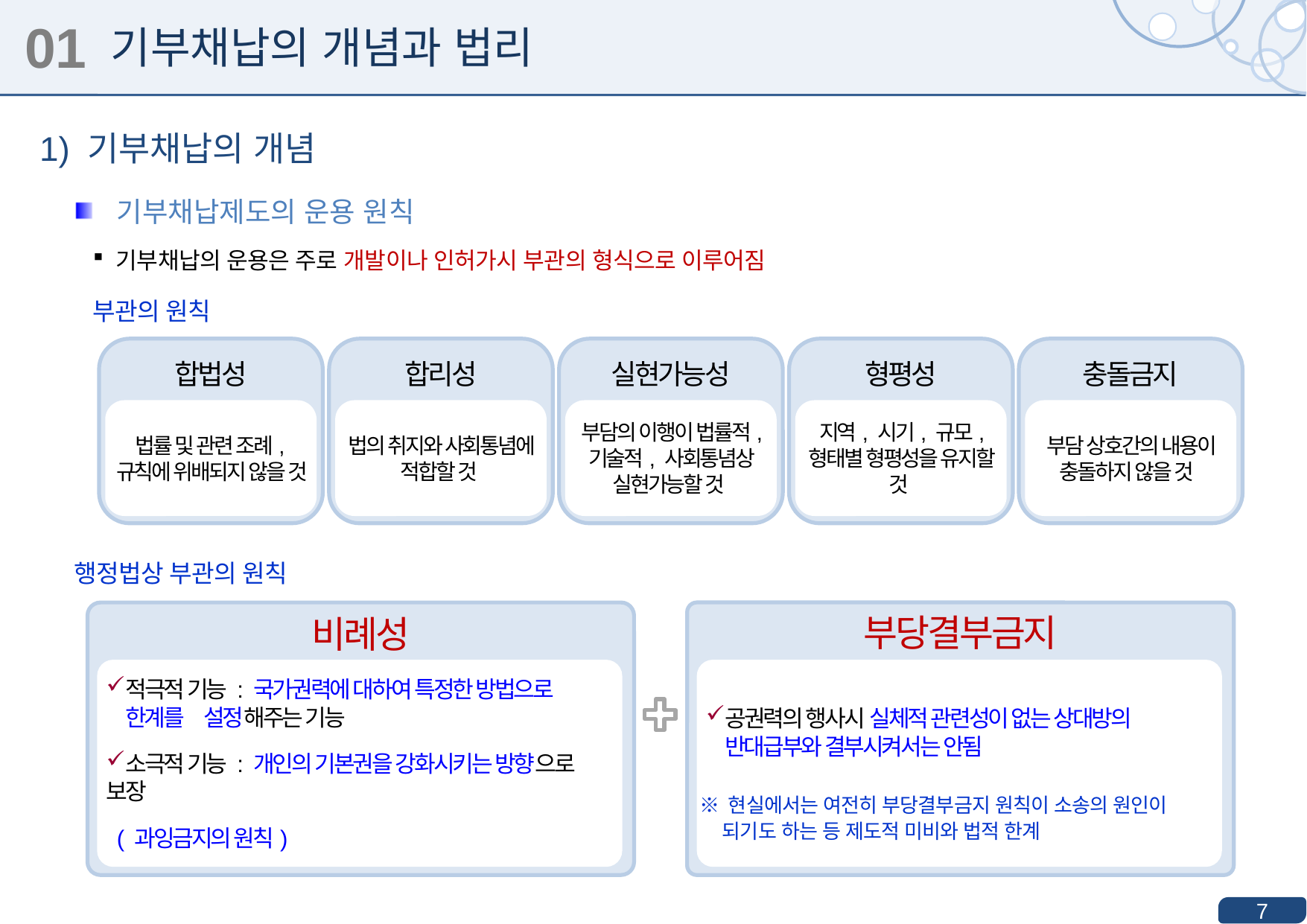

01
기부채납의 개념과 법리
1) 기부채납의 개념
  기부채납제도의 운용 원칙
기부채납의 운용은 주로 개발이나 인허가시 부관의 형식으로 이루어짐
부관의 원칙
합법성
합리성
실현가능성
형평성
충돌금지
법률 및 관련 조례,  규칙에 위배되지 않을 것
법의 취지와 사회통념에
적합할 것
부담의 이행이 법률적, 기술적, 사회통념상 실현가능할 것
지역, 시기, 규모, 형태별 형평성을 유지할 것
부담 상호간의 내용이 충돌하지 않을 것
행정법상 부관의 원칙
부당결부금지
비례성
공권력의 행사시 실체적 관련성이 없는 상대방의 반대급부와 결부시켜서는 안됨

적극적 기능 : 국가권력에 대하여 특정한 방법으로 한계를     설정해주는 기능
소극적 기능 : 개인의 기본권을 강화시키는 방향으로 보장
  ( 과잉금지의 원칙)

※ 현실에서는 여전히 부당결부금지 원칙이 소송의 원인이 되기도 하는 등 제도적 미비와 법적 한계
7